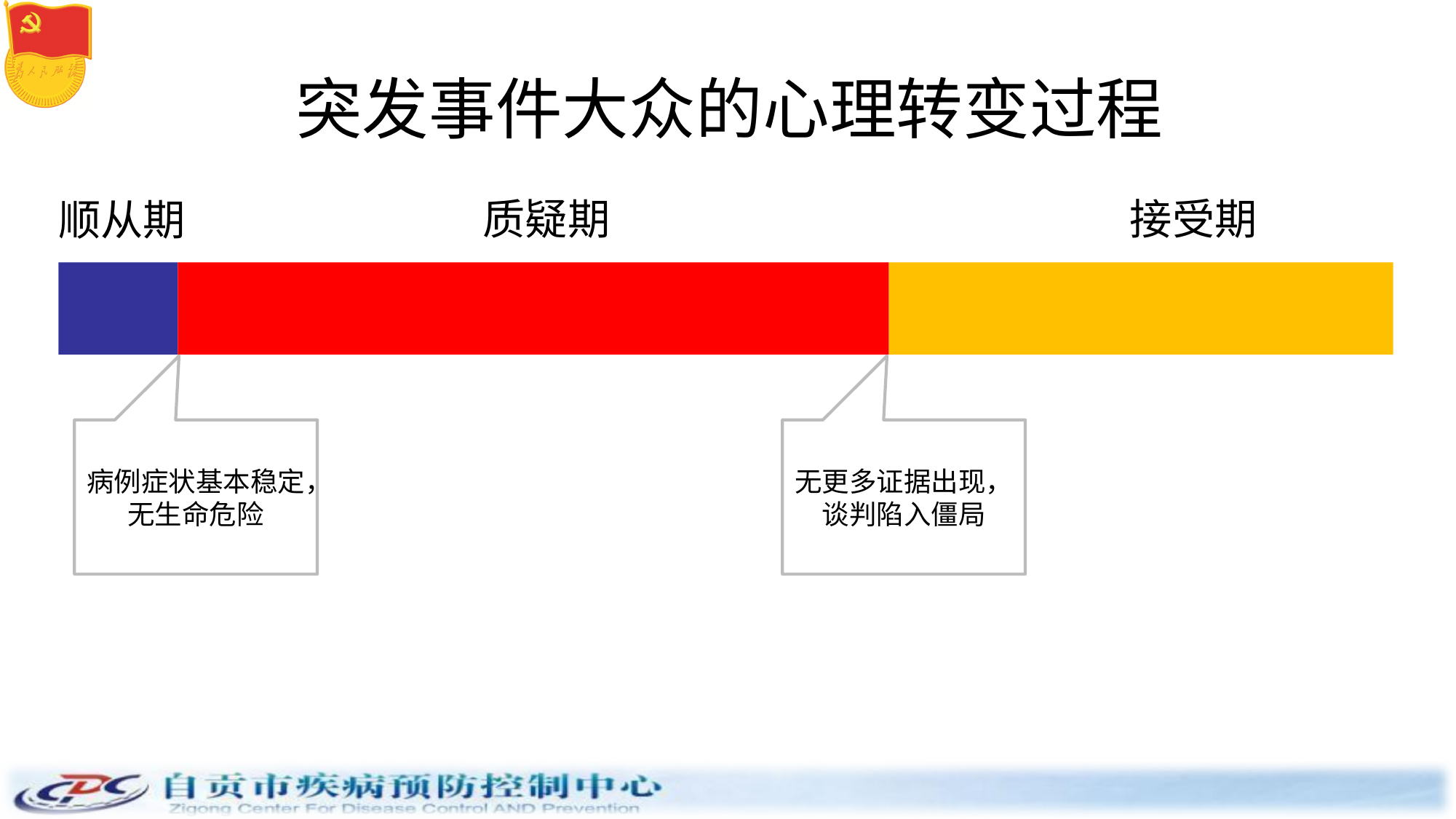

# 突发事件大众的心理转变过程
质疑期
接受期
顺从期

病例症状基本稳定，无生命危险
无更多证据出现，谈判陷入僵局